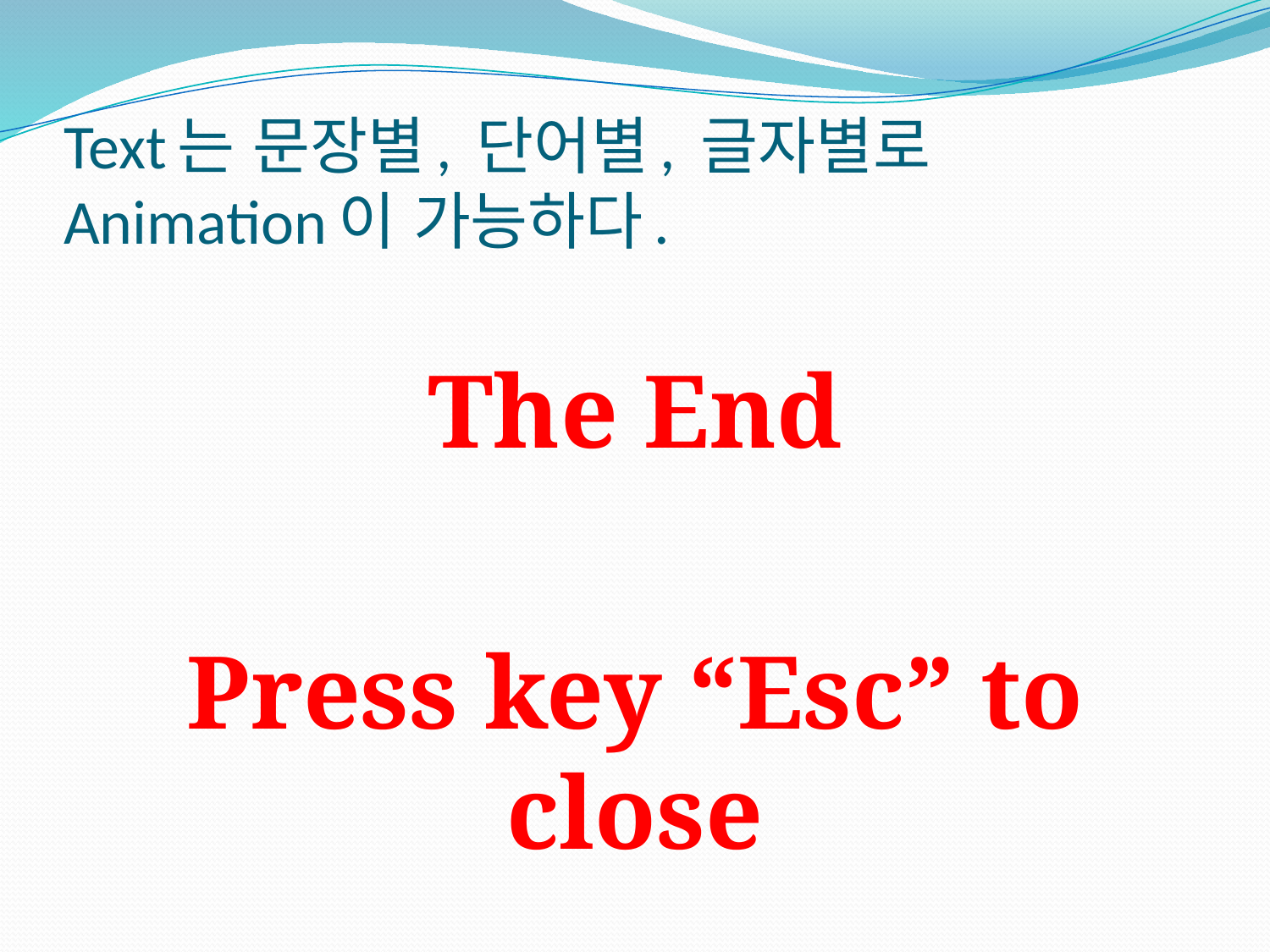

# Text는 문장별, 단어별, 글자별로 Animation이 가능하다.

The End

Press key “Esc” to close